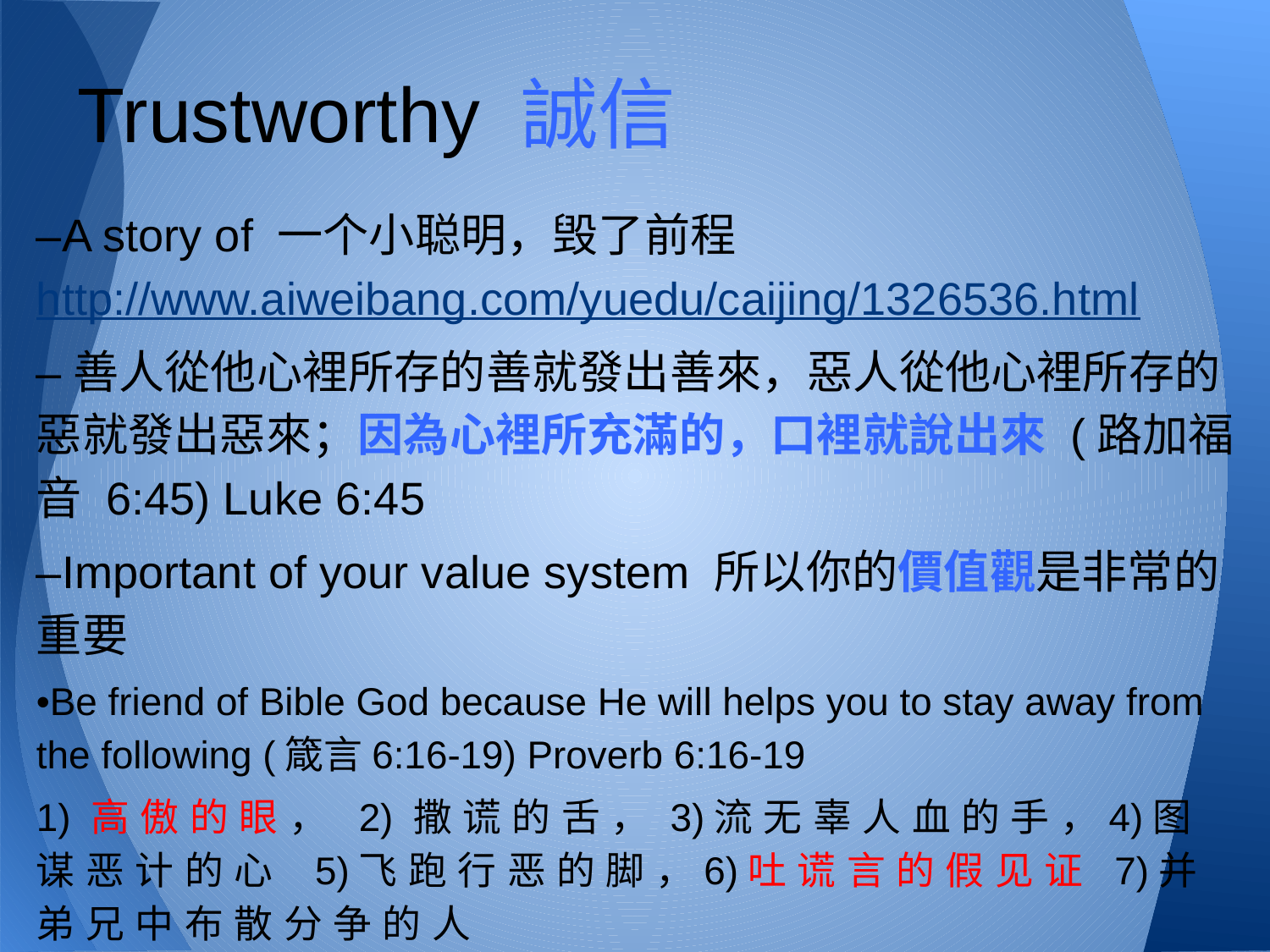

# Trustworthy 誠信
–A story of 一个小聪明，毁了前程http://www.aiweibang.com/yuedu/caijing/1326536.html
–善人從他心裡所存的善就發出善來，惡人從他心裡所存的惡就發出惡來；因為心裡所充滿的，口裡就說出來 (路加福音 6:45) Luke 6:45
–Important of your value system 所以你的價值觀是非常的重要
•Be friend of Bible God because He will helps you to stay away from the following (箴言6:16-19) Proverb 6:16-19
1) 高 傲 的 眼 ，  2) 撒 谎 的 舌 ， 3)流 无 辜 人 血 的 手 ，4)图 谋 恶 计 的 心   5)飞 跑 行 恶 的 脚 ，6)吐 谎 言 的 假 见 证  7)并 弟 兄 中 布 散 分 争 的 人